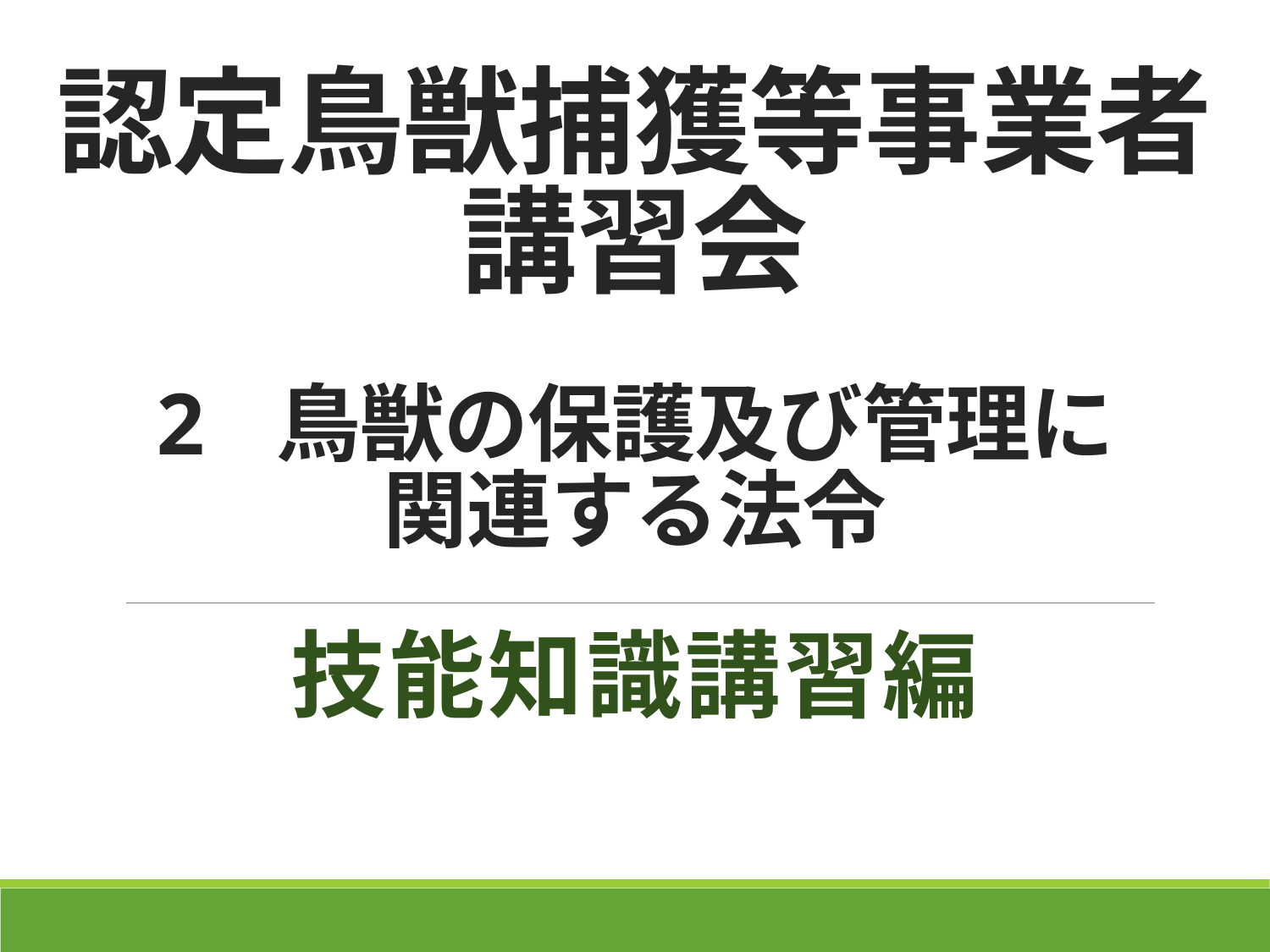

# 認定鳥獣捕獲等事業者 講習会 2 鳥獣の保護及び管理に 関連する法令
技能知識講習編